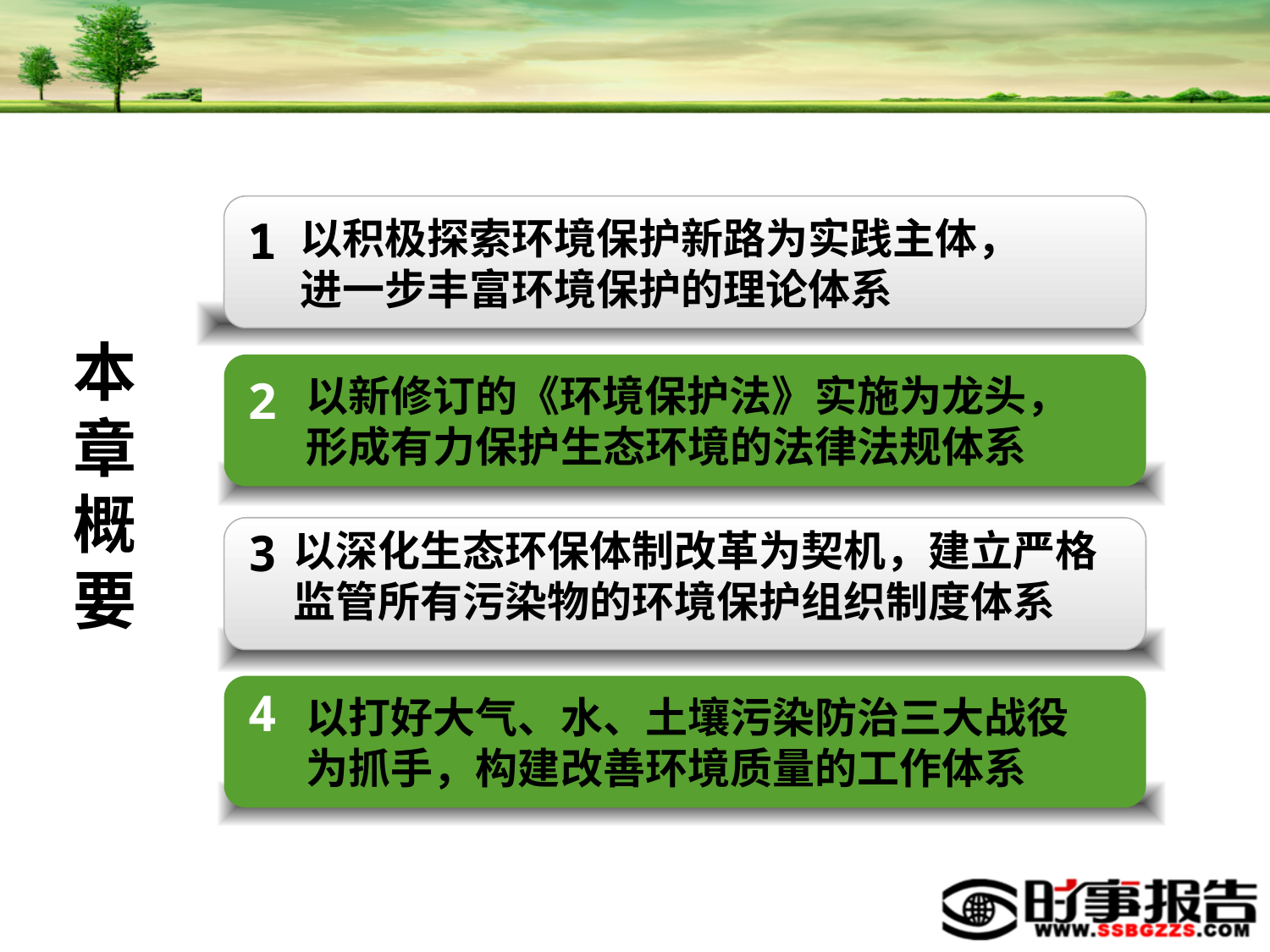

1
以积极探索环境保护新路为实践主体，
进一步丰富环境保护的理论体系

本章概要
以新修订的《环境保护法》实施为龙头，
形成有力保护生态环境的法律法规体系
2

3

以深化生态环保体制改革为契机，建立严格
监管所有污染物的环境保护组织制度体系

以打好大气、水、土壤污染防治三大战役
为抓手，构建改善环境质量的工作体系
4